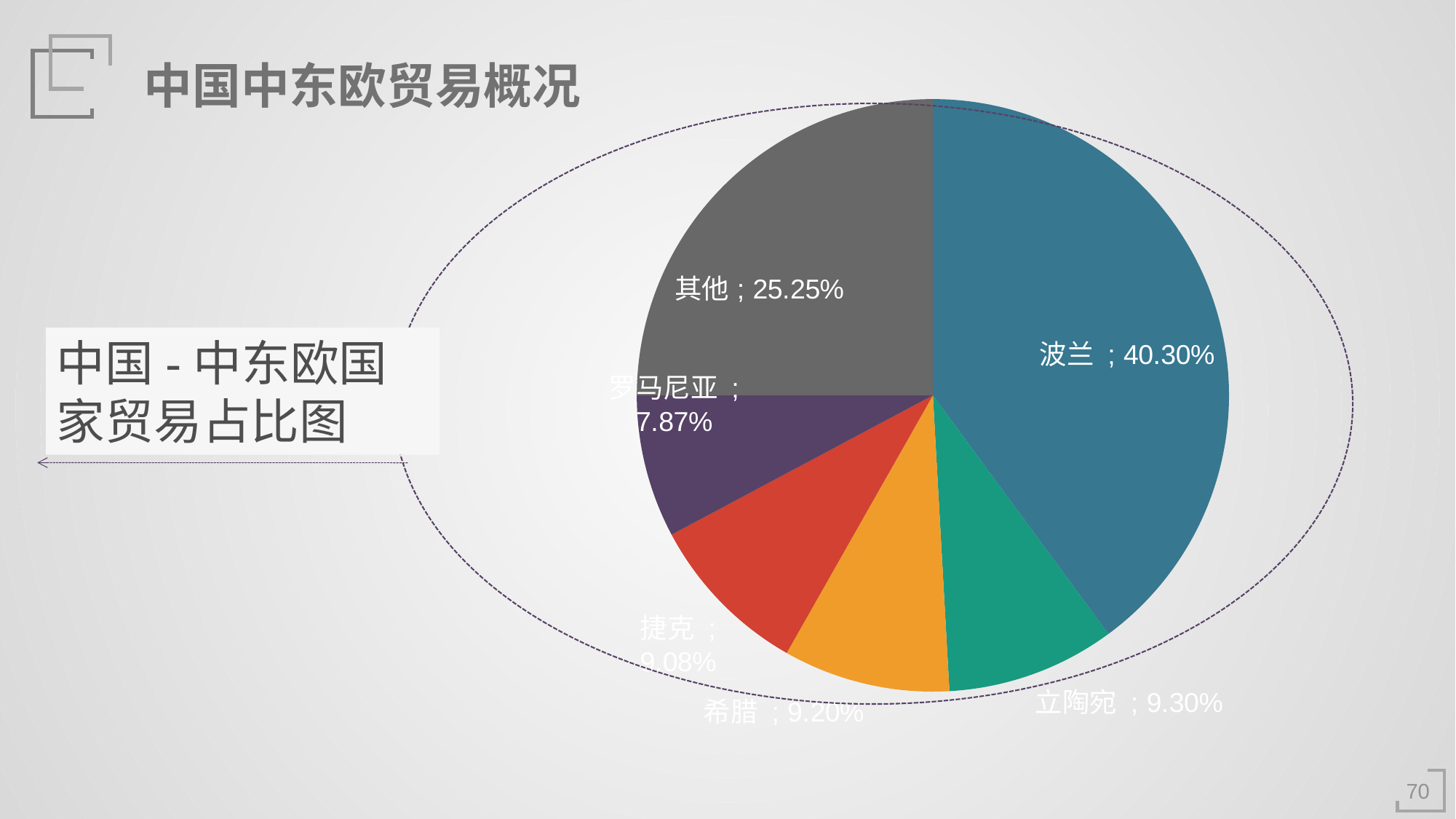

中国中东欧贸易概况

### Chart

| Category | 销售额 |
|---|---|
| 波兰  | 0.403 |
| 立陶宛  | 0.0930000000000001 |
| 希腊  | 0.092 |
| 捷克  | 0.0908 |
| 罗马尼亚  | 0.0787 |
| 其他 | 0.2525 |
中国-中东欧国家贸易占比图